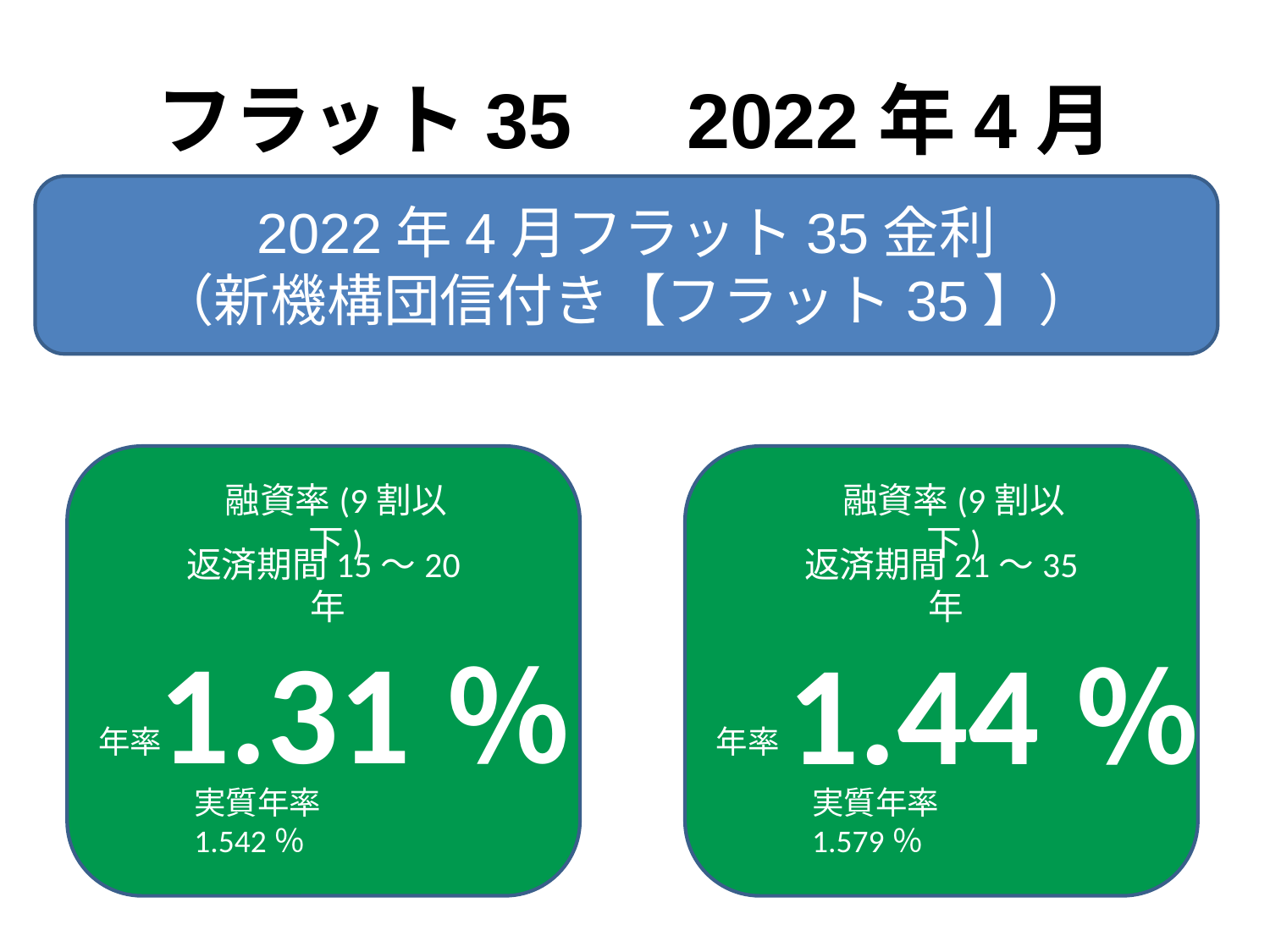

# フラット35　2022年4月
2022年4月フラット35金利
（新機構団信付き【フラット35】）

融資率(9割以下)
融資率(9割以下)
返済期間15～20年
返済期間21～35年
1.31％
1.44％
年率
年率
実質年率　1.542％
実質年率　1.579％